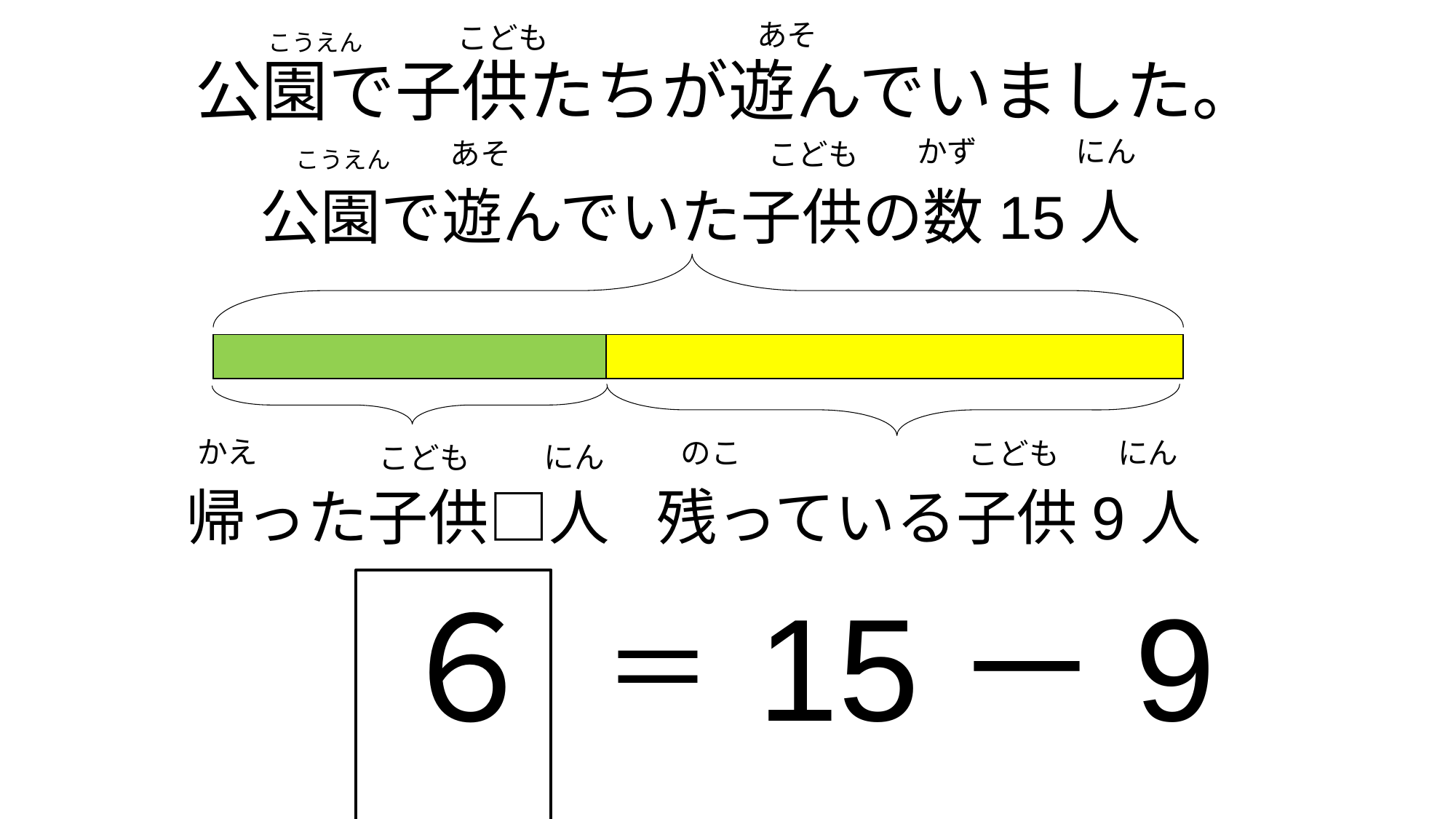

あそ
こども
こうえん
# 公園で子供たちが遊んでいました。

にん
かず
あそ
こども
こうえん
公園で遊んでいた子供の数15人

|  |  |
| --- | --- |
かえ
のこ
にん
こども
にん
こども
帰った子供□人
残っている子供9人

６
15－9
＝